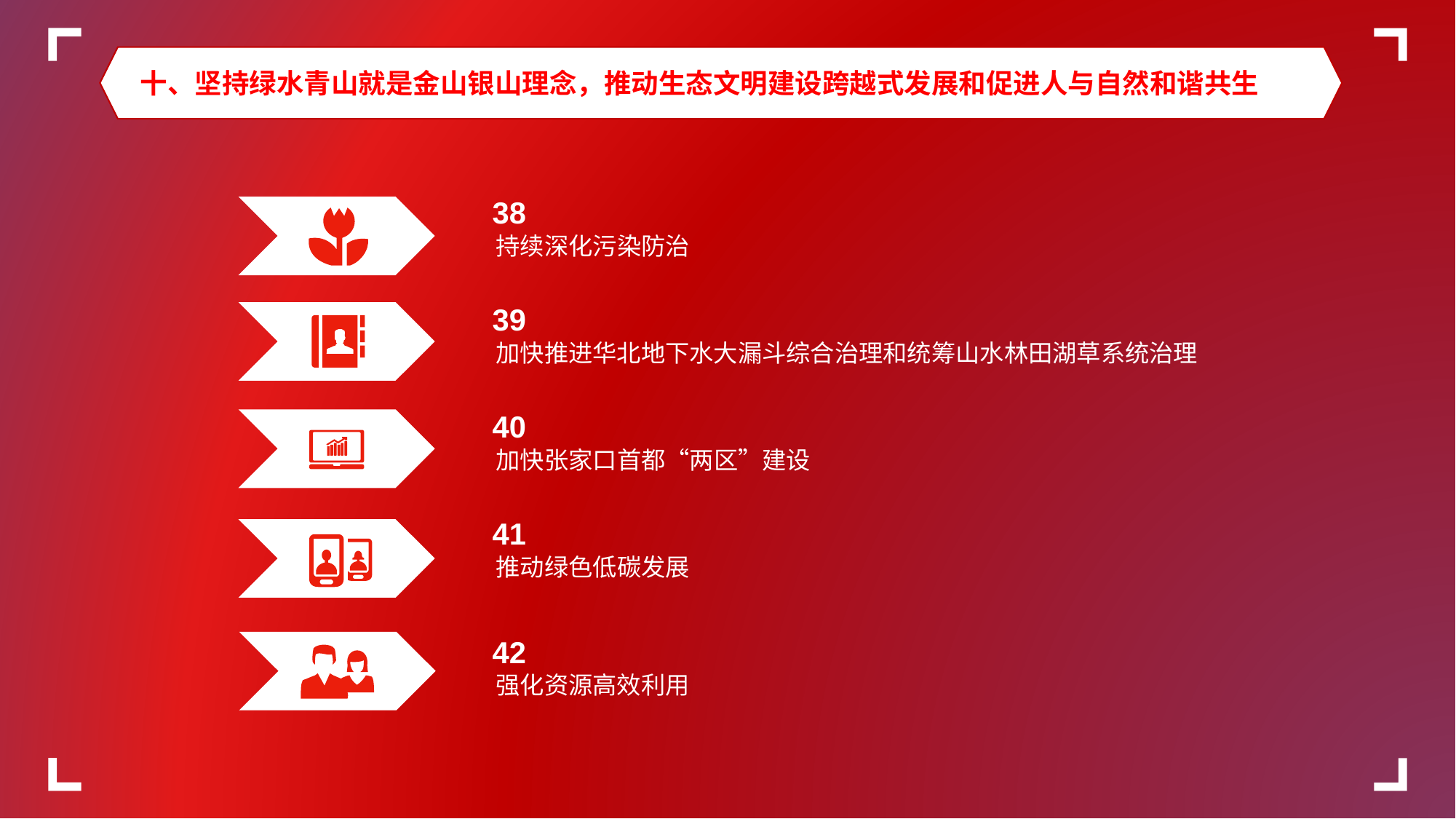

十、坚持绿水青山就是金山银山理念，推动生态文明建设跨越式发展和促进人与自然和谐共生
38

持续深化污染防治
39

加快推进华北地下水大漏斗综合治理和统筹山水林田湖草系统治理
40

加快张家口首都“两区”建设
41

推动绿色低碳发展
42

强化资源高效利用